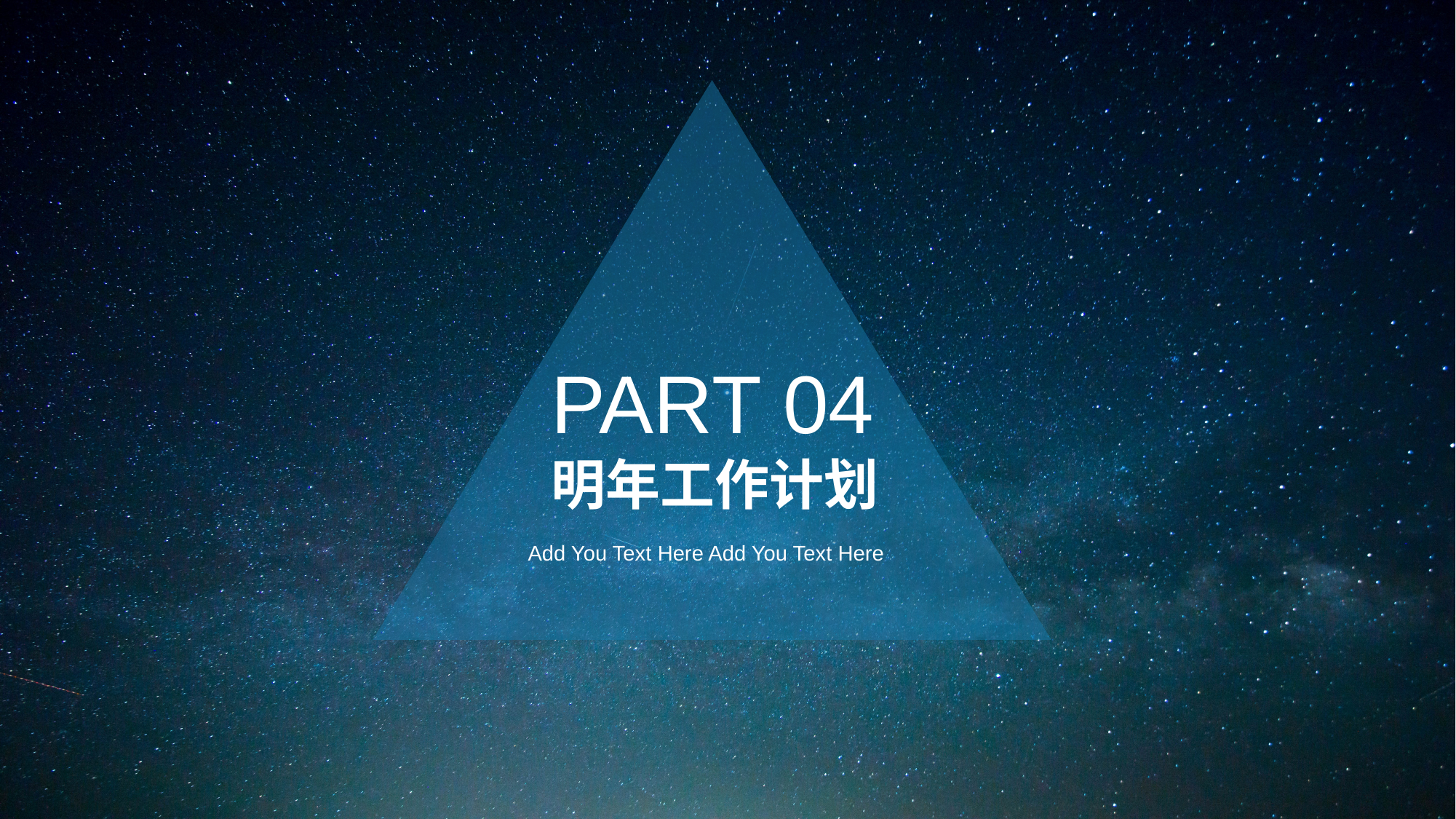

PART 04
明年工作计划
Add You Text Here Add You Text Here